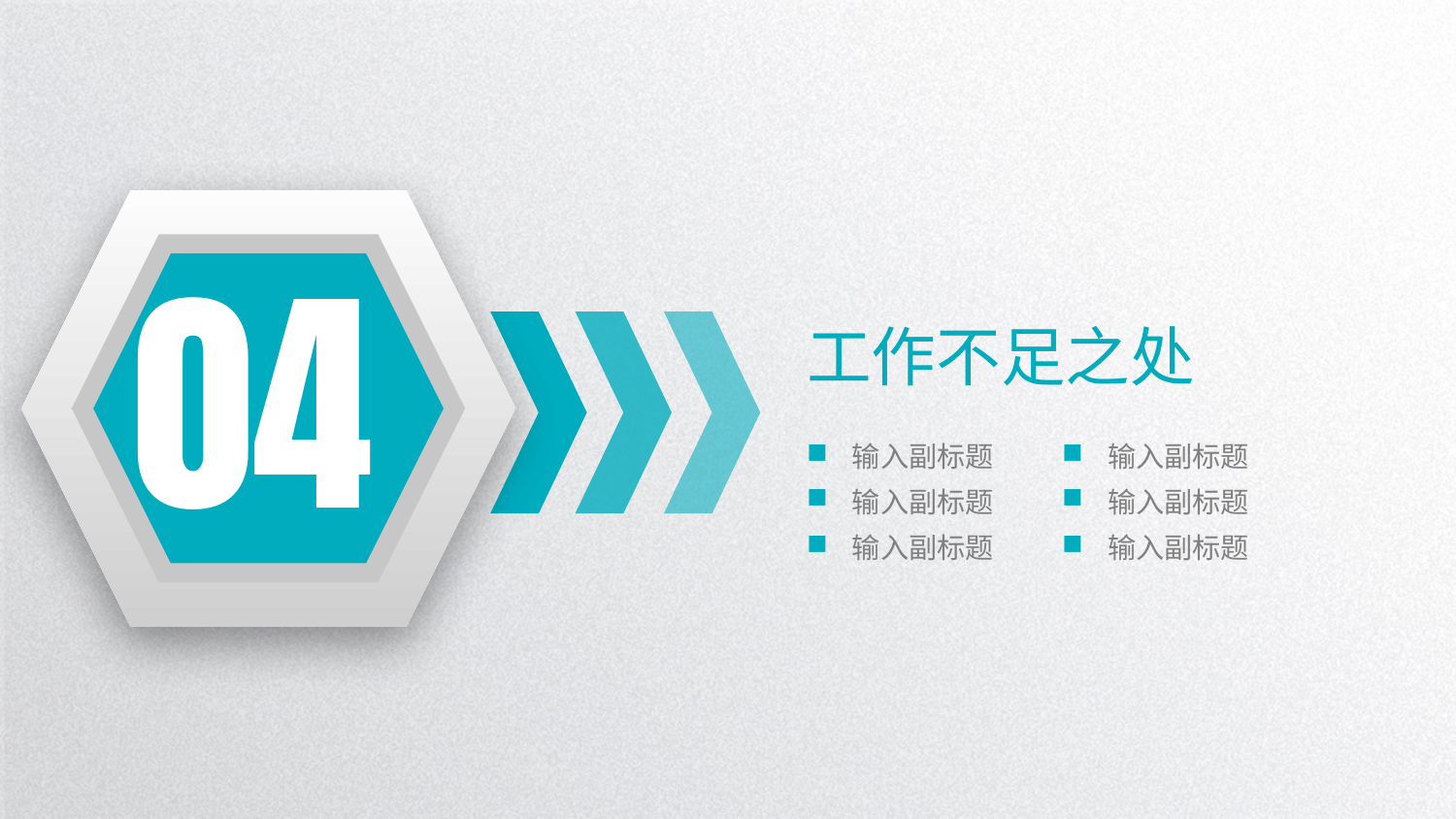

04
工作不足之处
输入副标题
输入副标题
输入副标题

输入副标题
输入副标题
输入副标题